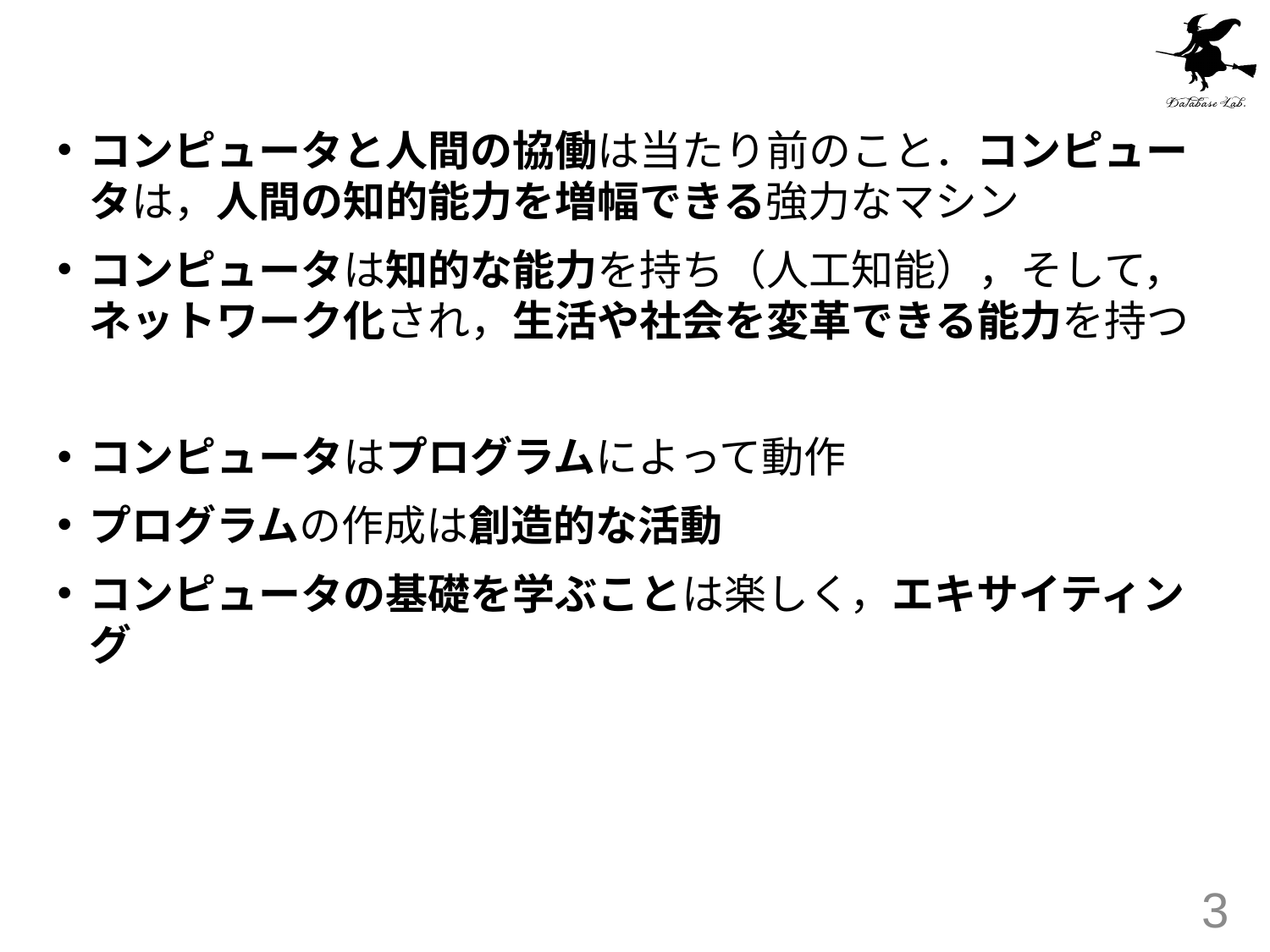

#
コンピュータと人間の協働は当たり前のこと．コンピュータは，人間の知的能力を増幅できる強力なマシン
コンピュータは知的な能力を持ち（人工知能），そして，ネットワーク化され，生活や社会を変革できる能力を持つ

コンピュータはプログラムによって動作
プログラムの作成は創造的な活動
コンピュータの基礎を学ぶことは楽しく，エキサイティング

3